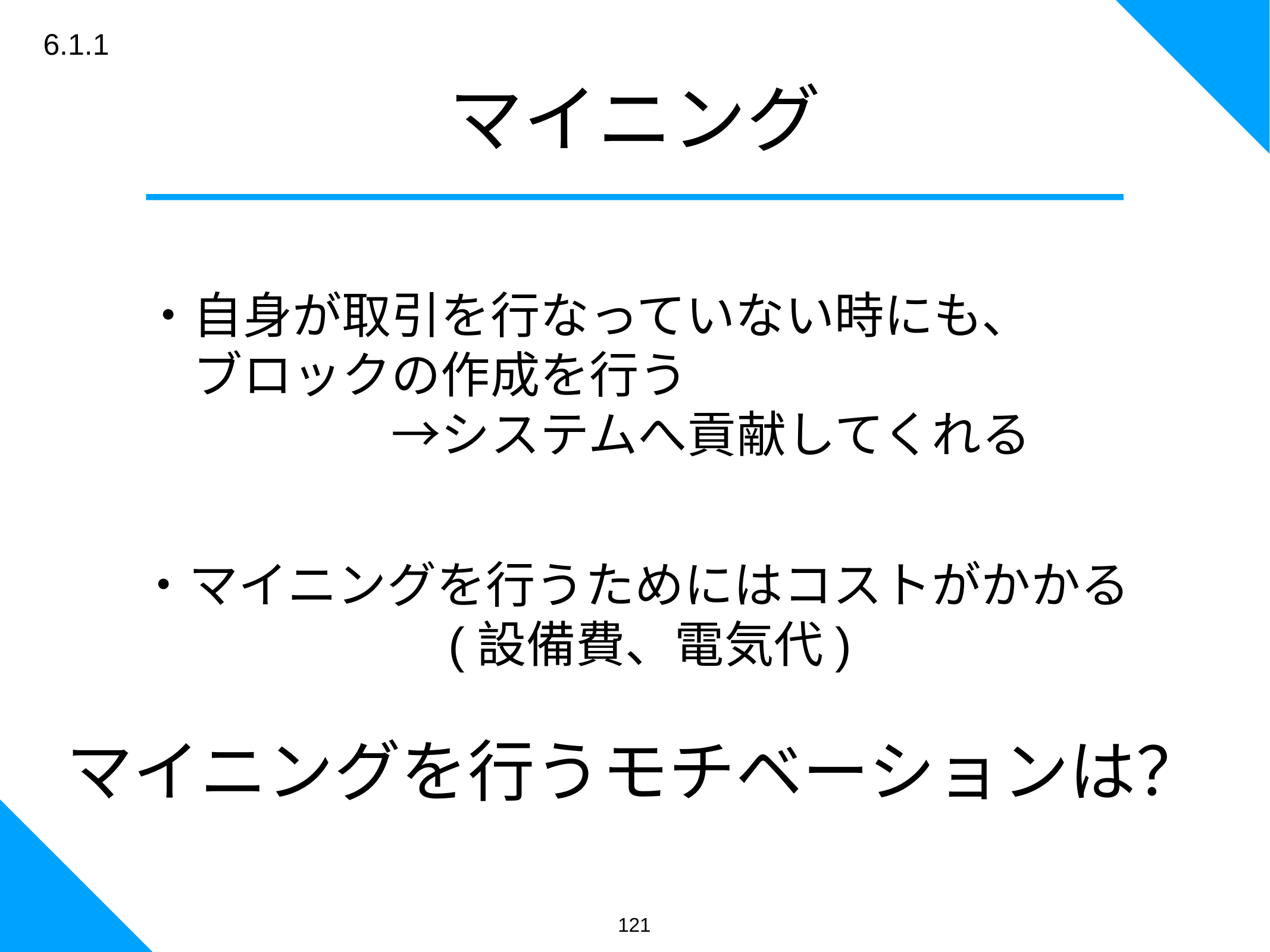

6.1.1
マイニング
・自身が取引を行なっていない時にも、
　ブロックの作成を行う
　　　　　→システムへ貢献してくれる
・マイニングを行うためにはコストがかかる
　　　　　　(設備費、電気代)
マイニングを行うモチベーションは？
121